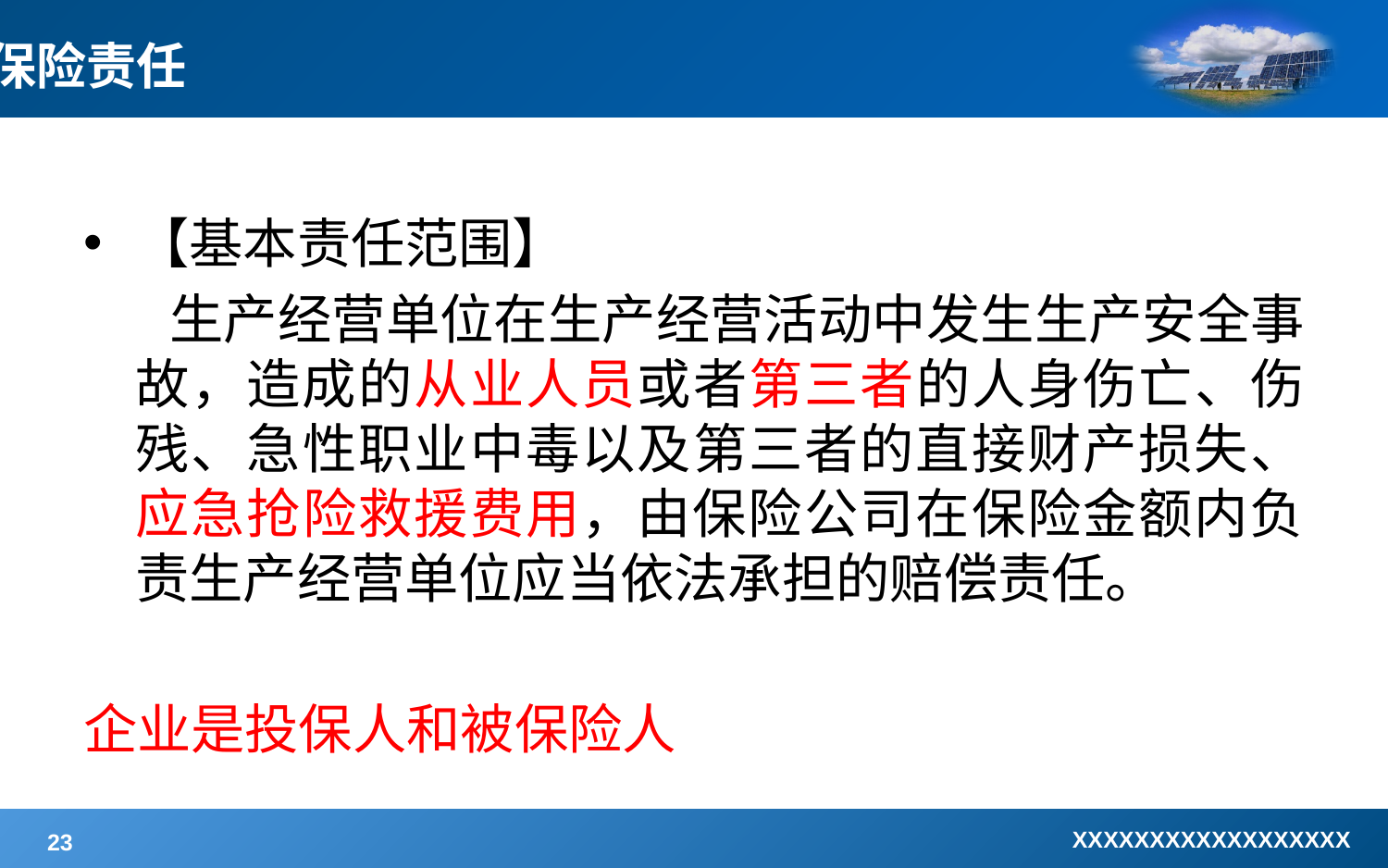

【基本责任范围】
      生产经营单位在生产经营活动中发生生产安全事故，造成的从业人员或者第三者的人身伤亡、伤残、急性职业中毒以及第三者的直接财产损失、应急抢险救援费用，由保险公司在保险金额内负责生产经营单位应当依法承担的赔偿责任。

企业是投保人和被保险人

保险责任